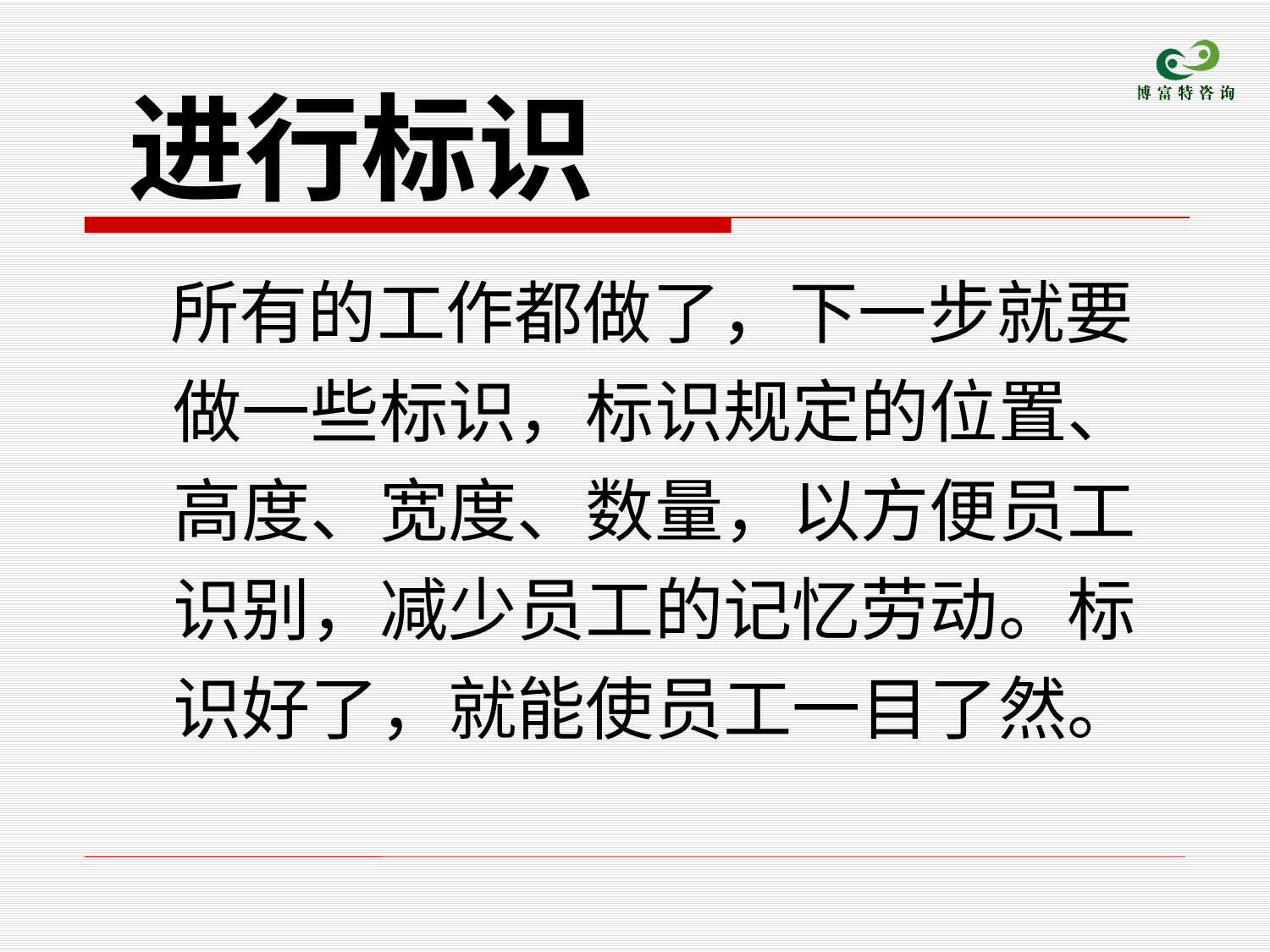

进行标识
   所有的工作都做了，下一步就要做一些标识，标识规定的位置、高度、宽度、数量，以方便员工识别，减少员工的记忆劳动。标识好了，就能使员工一目了然。
231